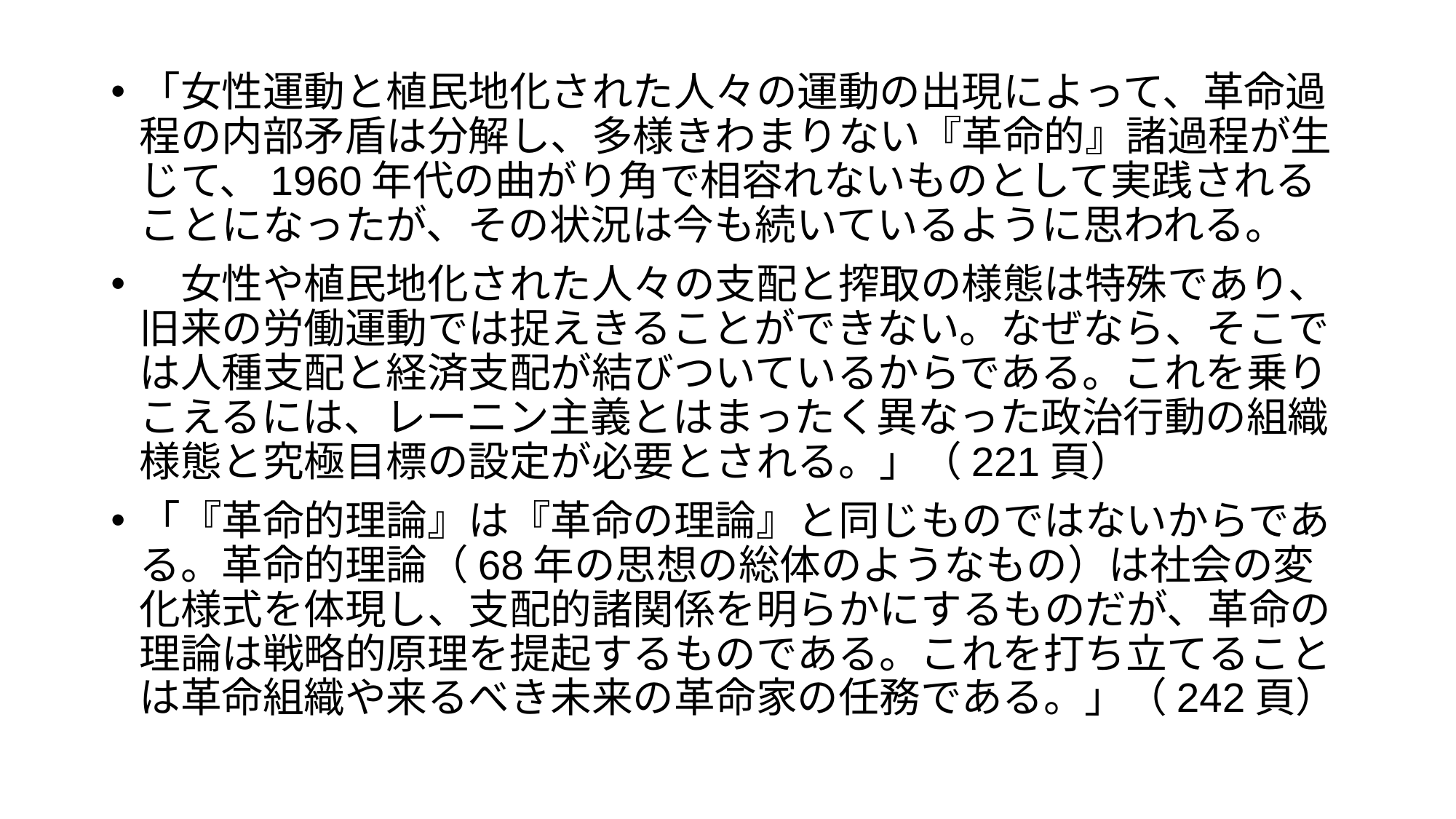

#
「女性運動と植民地化された人々の運動の出現によって、革命過程の内部矛盾は分解し、多様きわまりない『革命的』諸過程が生じて、1960年代の曲がり角で相容れないものとして実践されることになったが、その状況は今も続いているように思われる。
　女性や植民地化された人々の支配と搾取の様態は特殊であり、旧来の労働運動では捉えきることができない。なぜなら、そこでは人種支配と経済支配が結びついているからである。これを乗りこえるには、レーニン主義とはまったく異なった政治行動の組織様態と究極目標の設定が必要とされる。」（221頁）
「『革命的理論』は『革命の理論』と同じものではないからである。革命的理論（68年の思想の総体のようなもの）は社会の変化様式を体現し、支配的諸関係を明らかにするものだが、革命の理論は戦略的原理を提起するものである。これを打ち立てることは革命組織や来るべき未来の革命家の任務である。」（242頁）